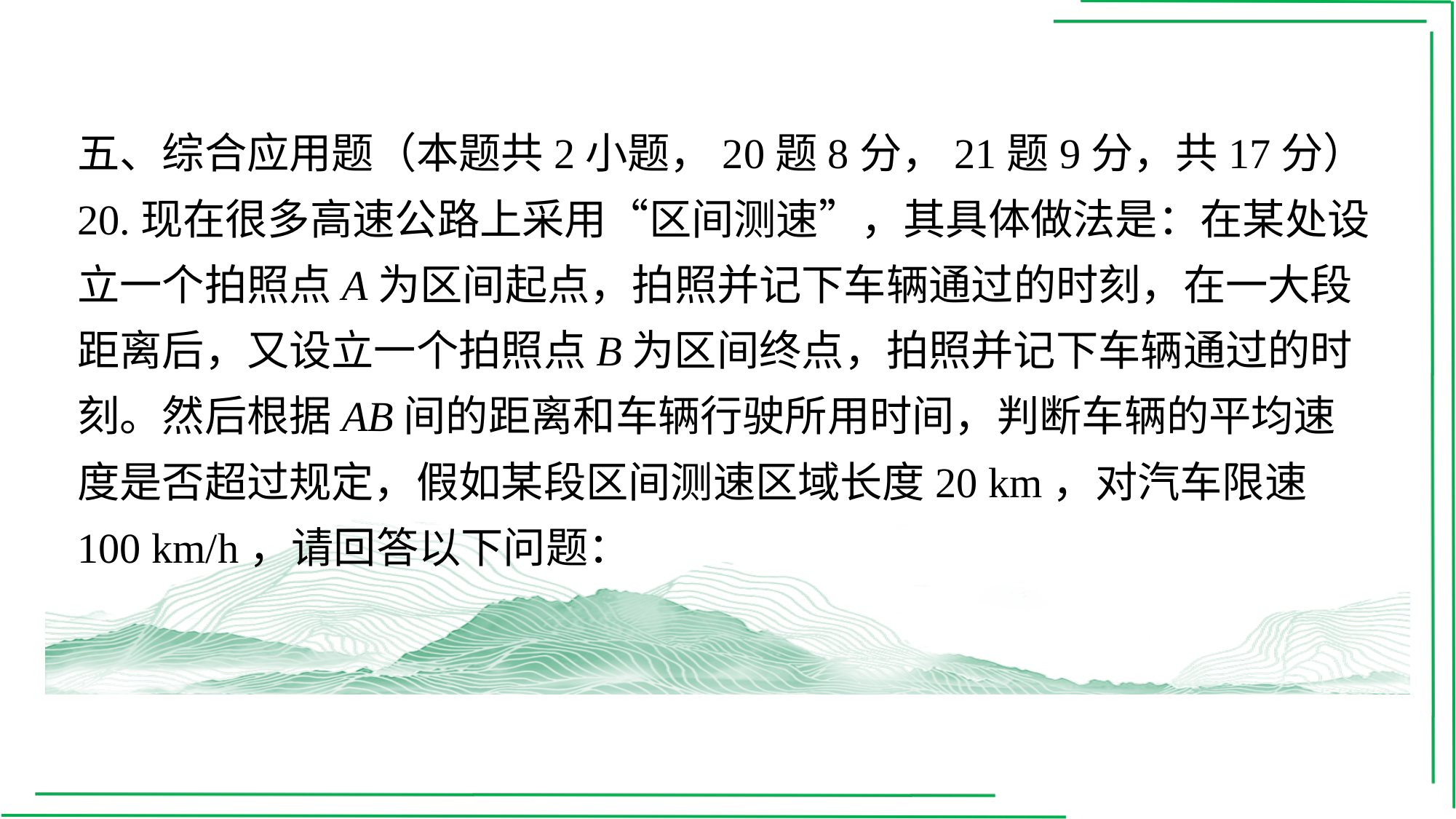

五、综合应用题（本题共2小题，20题8分，21题9分，共17分）
20.现在很多高速公路上采用“区间测速”，其具体做法是：在某处设立一个拍照点A为区间起点，拍照并记下车辆通过的时刻，在一大段距离后，又设立一个拍照点B为区间终点，拍照并记下车辆通过的时刻。然后根据AB间的距离和车辆行驶所用时间，判断车辆的平均速度是否超过规定，假如某段区间测速区域长度20 km，对汽车限速100 km/h，请回答以下问题：